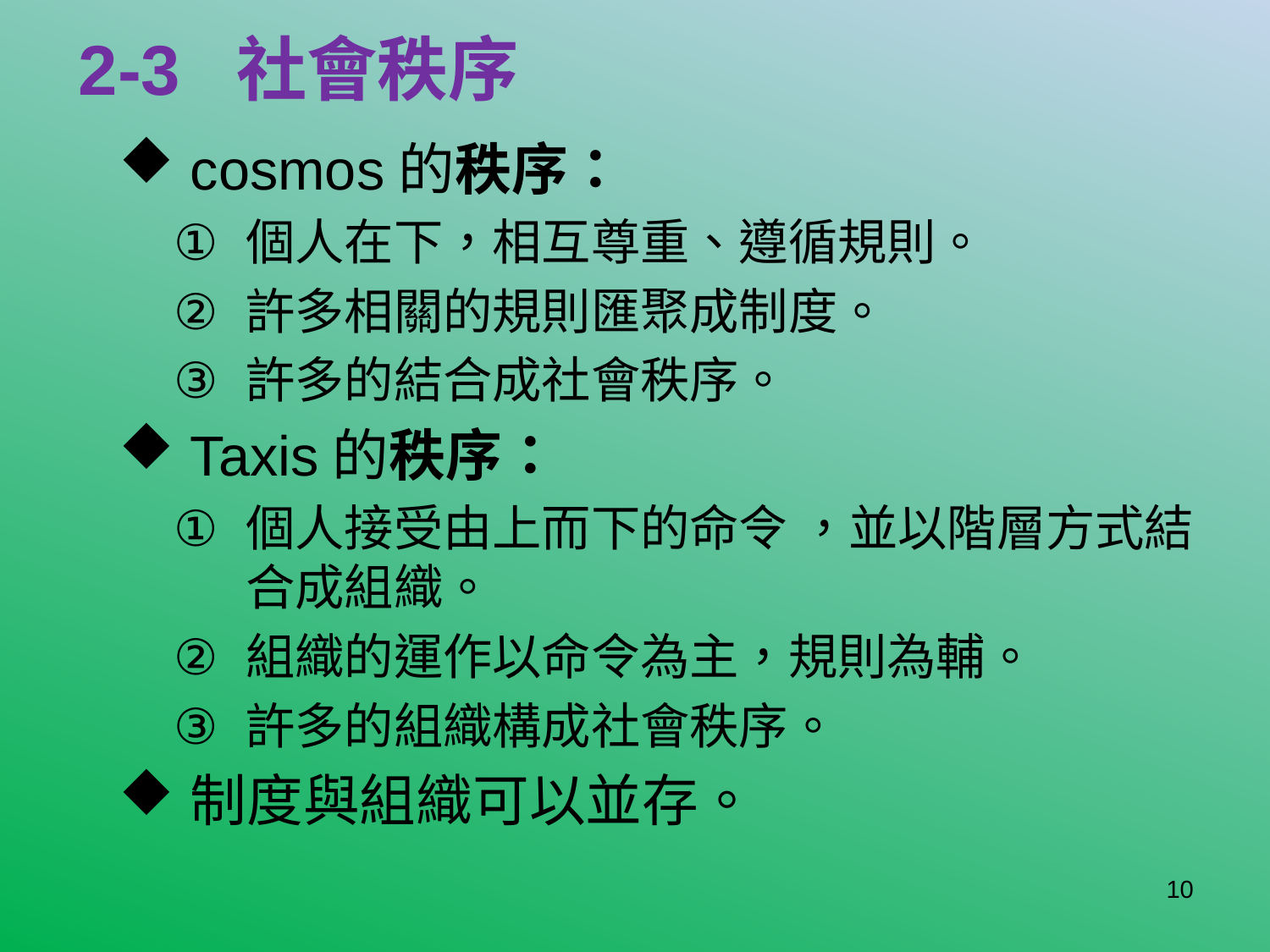

# 2-3  社會秩序
cosmos的秩序：
個人在下，相互尊重、遵循規則。
許多相關的規則匯聚成制度。
許多的結合成社會秩序。
Taxis的秩序：
個人接受由上而下的命令 ，並以階層方式結合成組織。
組織的運作以命令為主，規則為輔。
許多的組織構成社會秩序。
制度與組織可以並存。
10